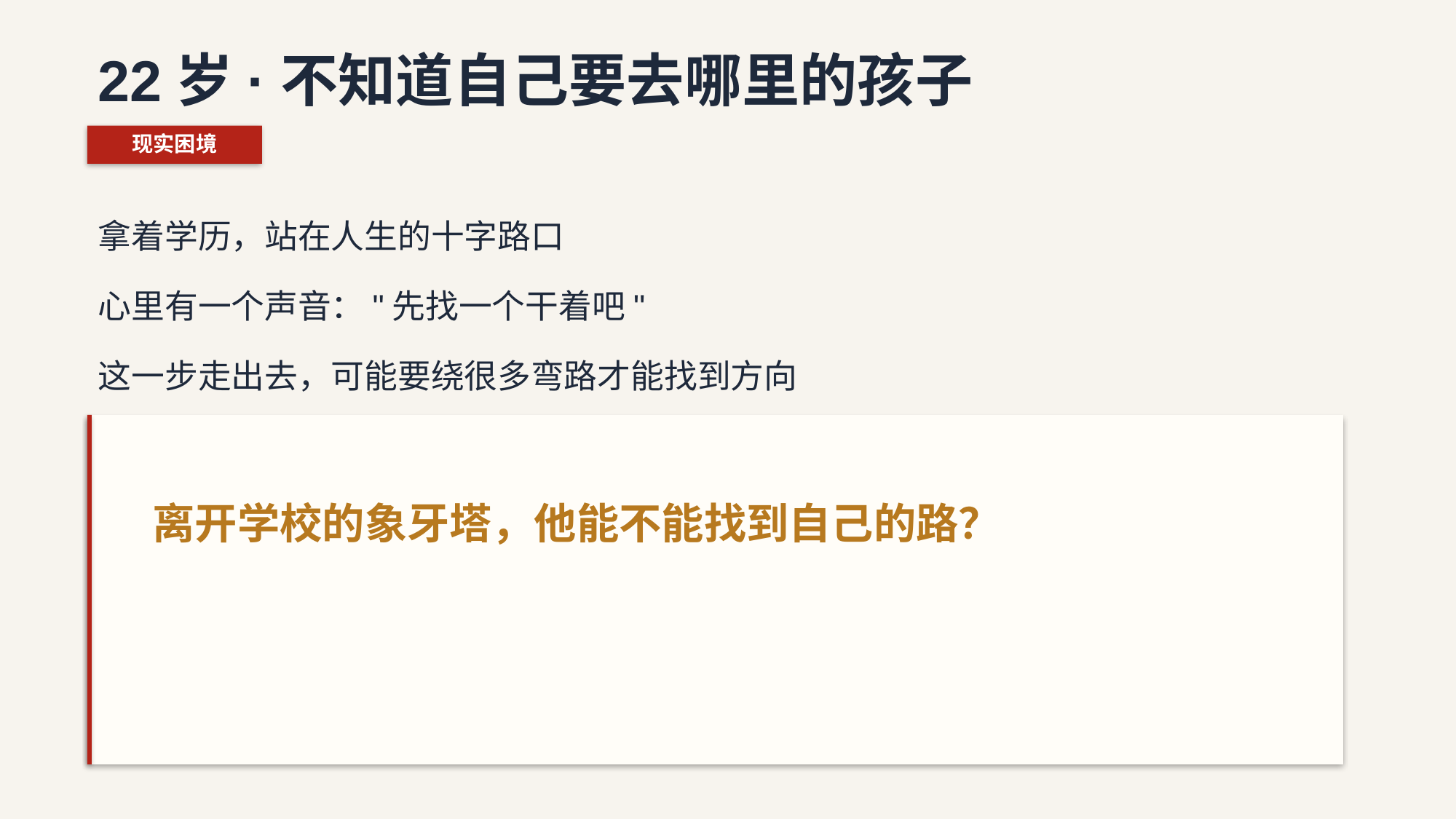

22岁·不知道自己要去哪里的孩子

现实困境
拿着学历，站在人生的十字路口
心里有一个声音："先找一个干着吧"
这一步走出去，可能要绕很多弯路才能找到方向

离开学校的象牙塔，他能不能找到自己的路？